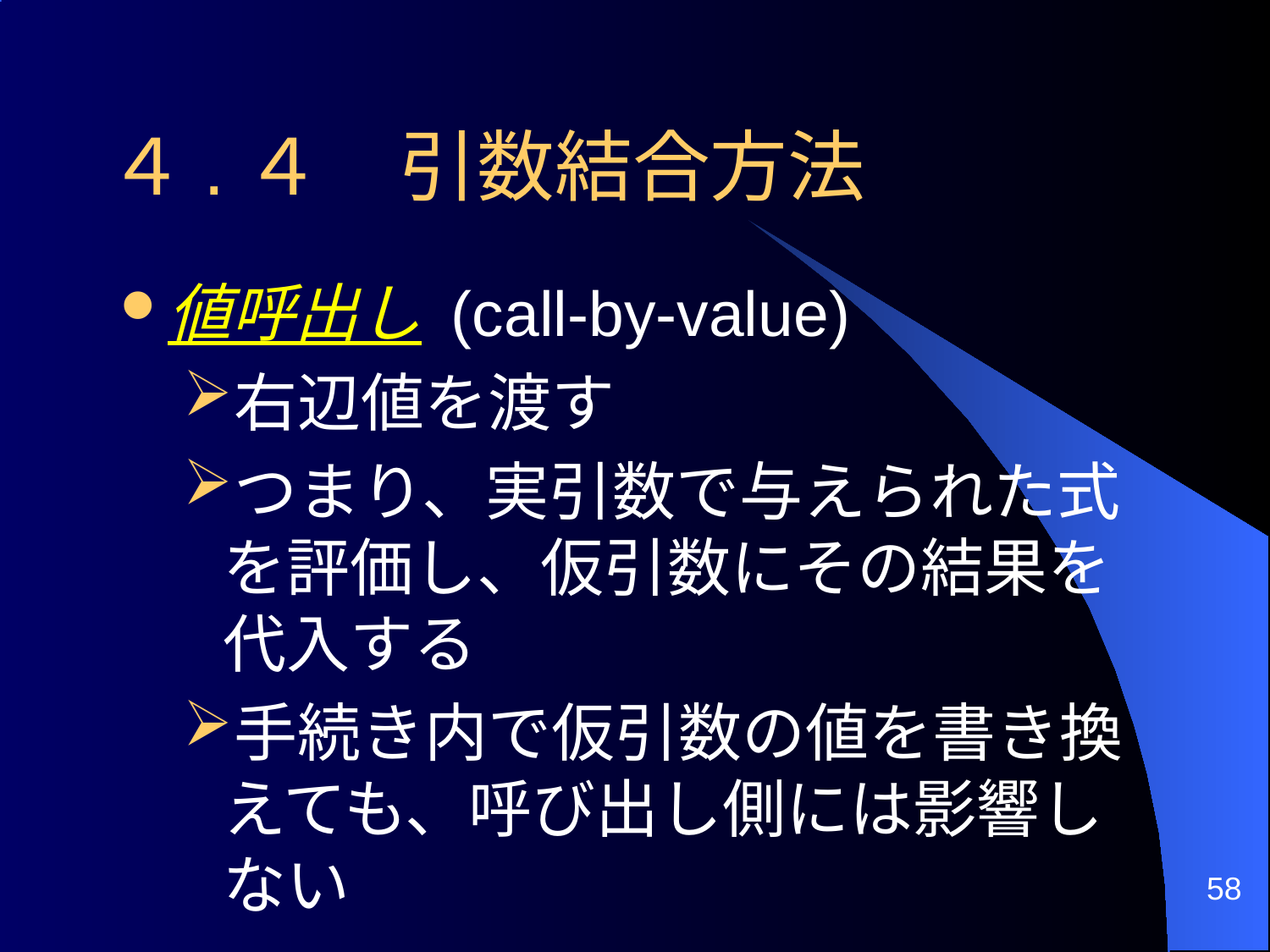

４.４　引数結合方法
値呼出し (call-by-value)
右辺値を渡す
つまり、実引数で与えられた式を評価し、仮引数にその結果を代入する
手続き内で仮引数の値を書き換えても、呼び出し側には影響しない
58